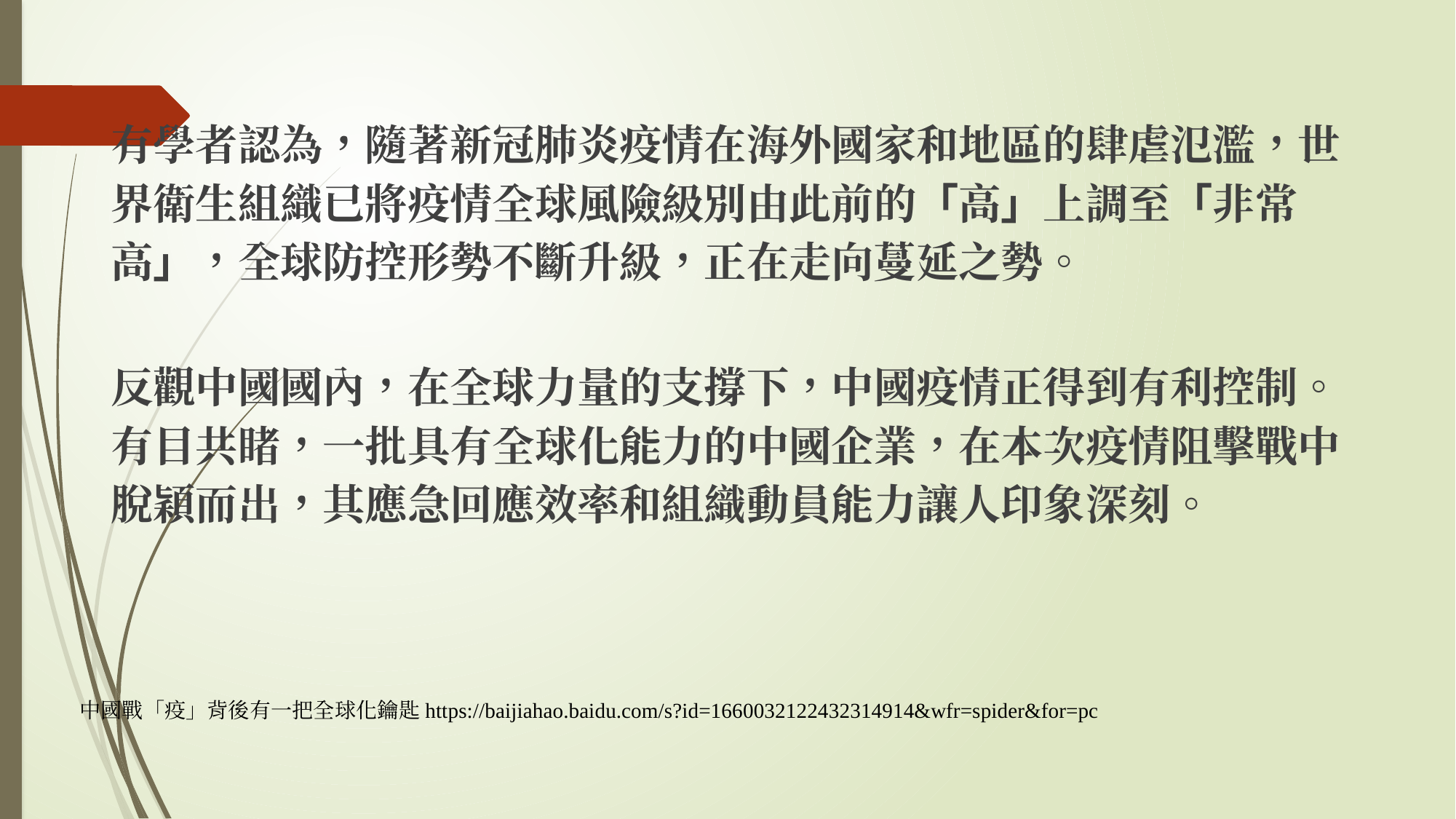

有學者認為，隨著新冠肺炎疫情在海外國家和地區的肆虐氾濫，世界衛生組織已將疫情全球風險級別由此前的「高」上調至「非常高」，全球防控形勢不斷升級，正在走向蔓延之勢。
反觀中國國內，在全球力量的支撐下，中國疫情正得到有利控制。有目共睹，一批具有全球化能力的中國企業，在本次疫情阻擊戰中脫穎而出，其應急回應效率和組織動員能力讓人印象深刻。

中國戰「疫」背後有一把全球化鑰匙https://baijiahao.baidu.com/s?id=1660032122432314914&wfr=spider&for=pc